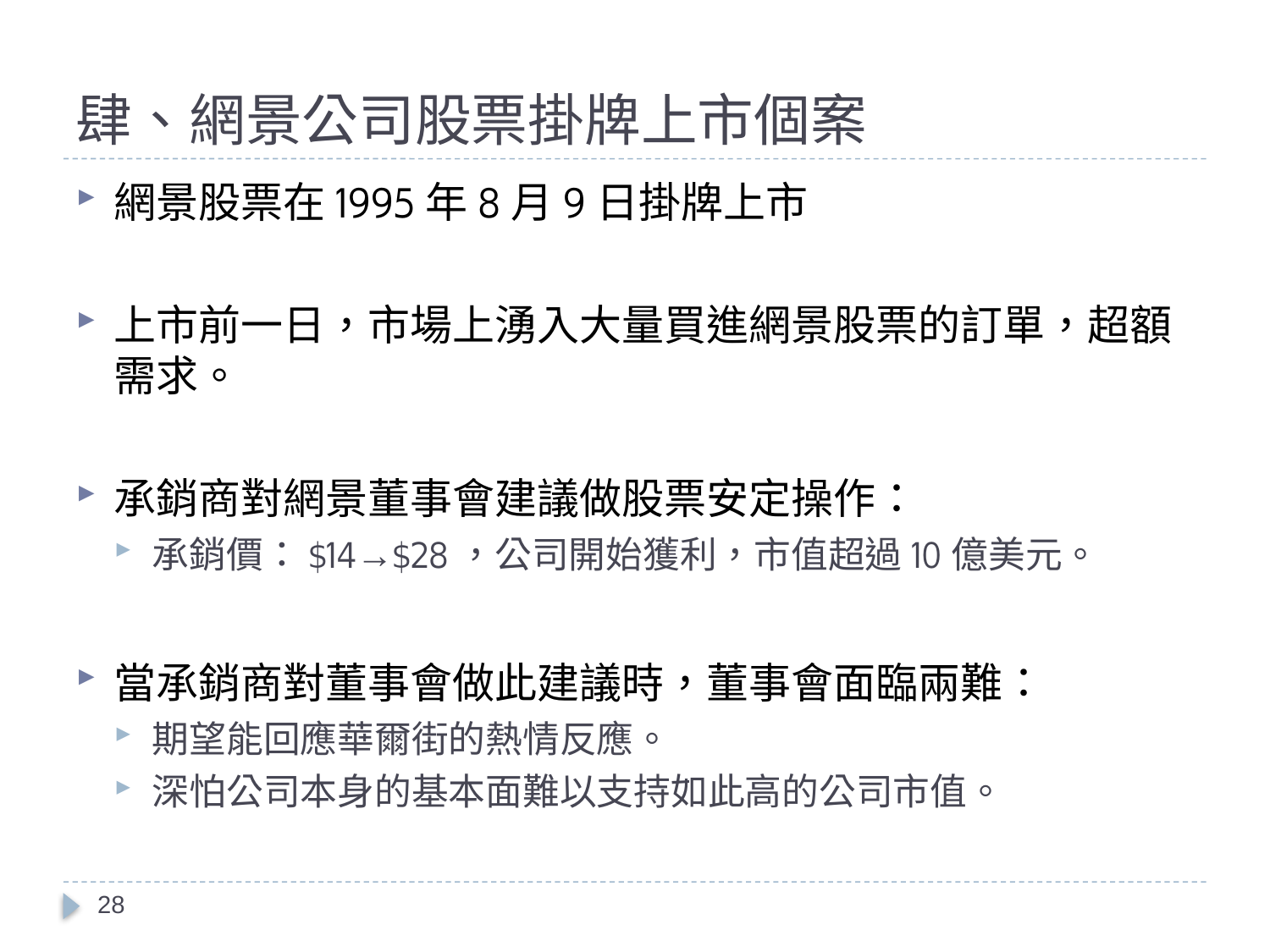

# 肆、網景公司股票掛牌上市個案
網景股票在1995年8月9日掛牌上市

上市前一日，市場上湧入大量買進網景股票的訂單，超額需求。

承銷商對網景董事會建議做股票安定操作：
承銷價：$14→$28，公司開始獲利，市值超過10億美元。

當承銷商對董事會做此建議時，董事會面臨兩難：
期望能回應華爾街的熱情反應。
深怕公司本身的基本面難以支持如此高的公司市值。
28